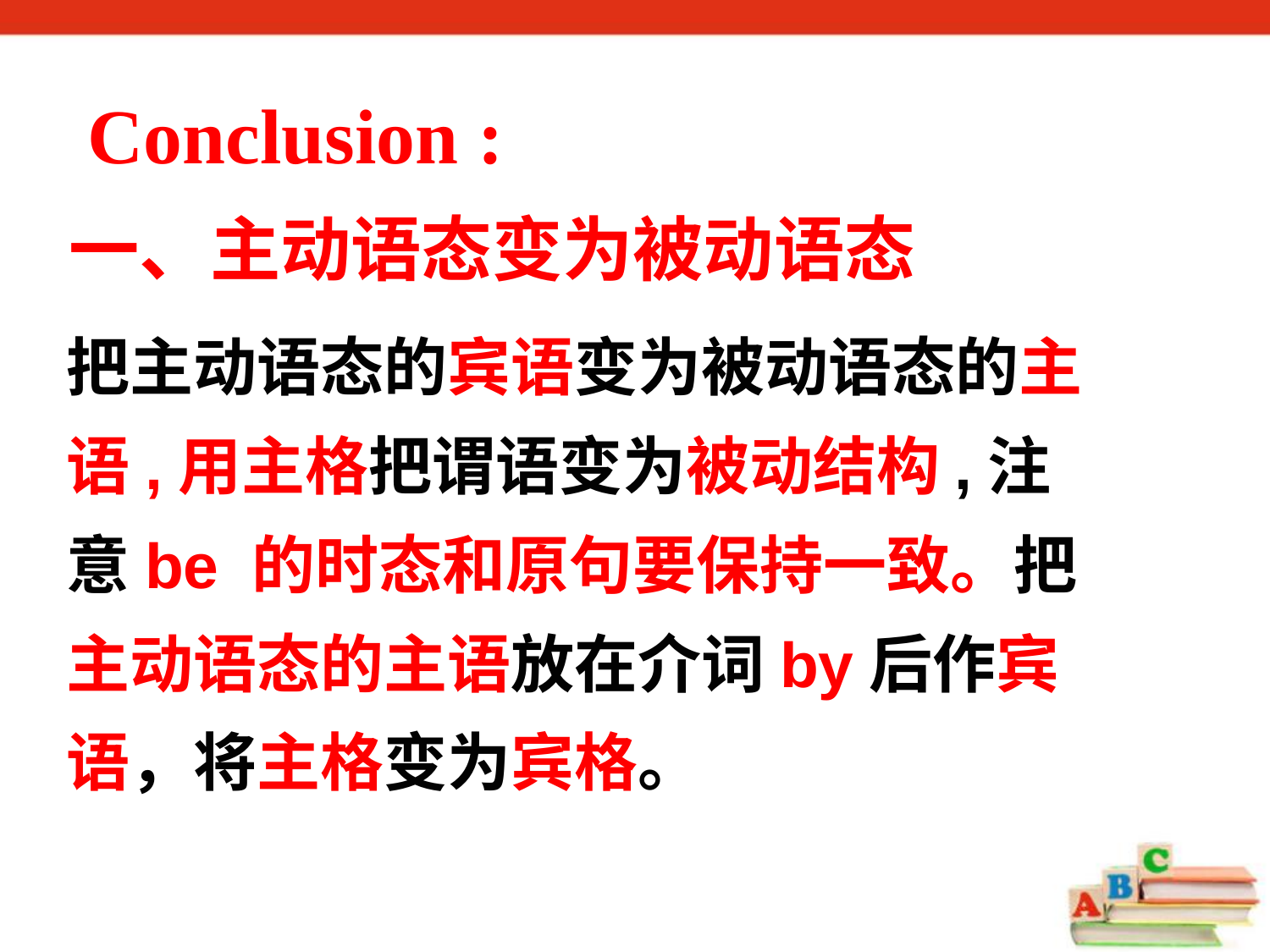

Conclusion :
一、主动语态变为被动语态
把主动语态的宾语变为被动语态的主语,用主格把谓语变为被动结构,注意be 的时态和原句要保持一致。把主动语态的主语放在介词by后作宾语，将主格变为宾格。